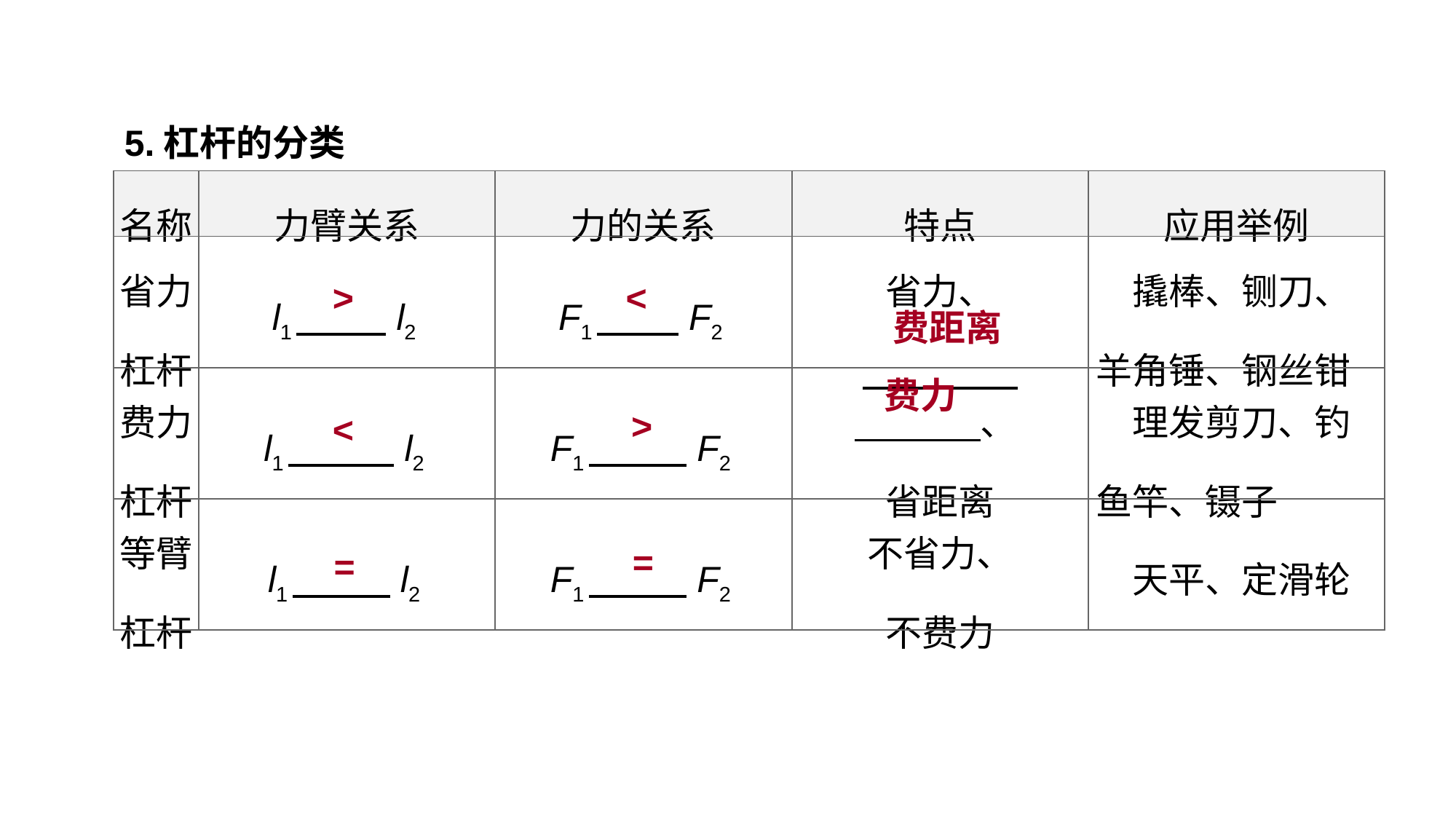

5.杠杆的分类
| 名称 | 力臂关系 | 力的关系 | 特点 | 应用举例 |
| --- | --- | --- | --- | --- |
| 省力 杠杆 | l1　 　l2 | F1　 　F2 | 省力、 | 撬棒、铡刀、羊角锤、钢丝钳 |
| 费力 杠杆 | l1　 　l2 | F1　 　F2 | 、  省距离 | 理发剪刀、钓鱼竿、镊子 |
| 等臂 杠杆 | l1　 　l2 | F1　 　F2 | 不省力、 不费力 | 天平、定滑轮 |
>
<
费距离
费力
>
<
=
=